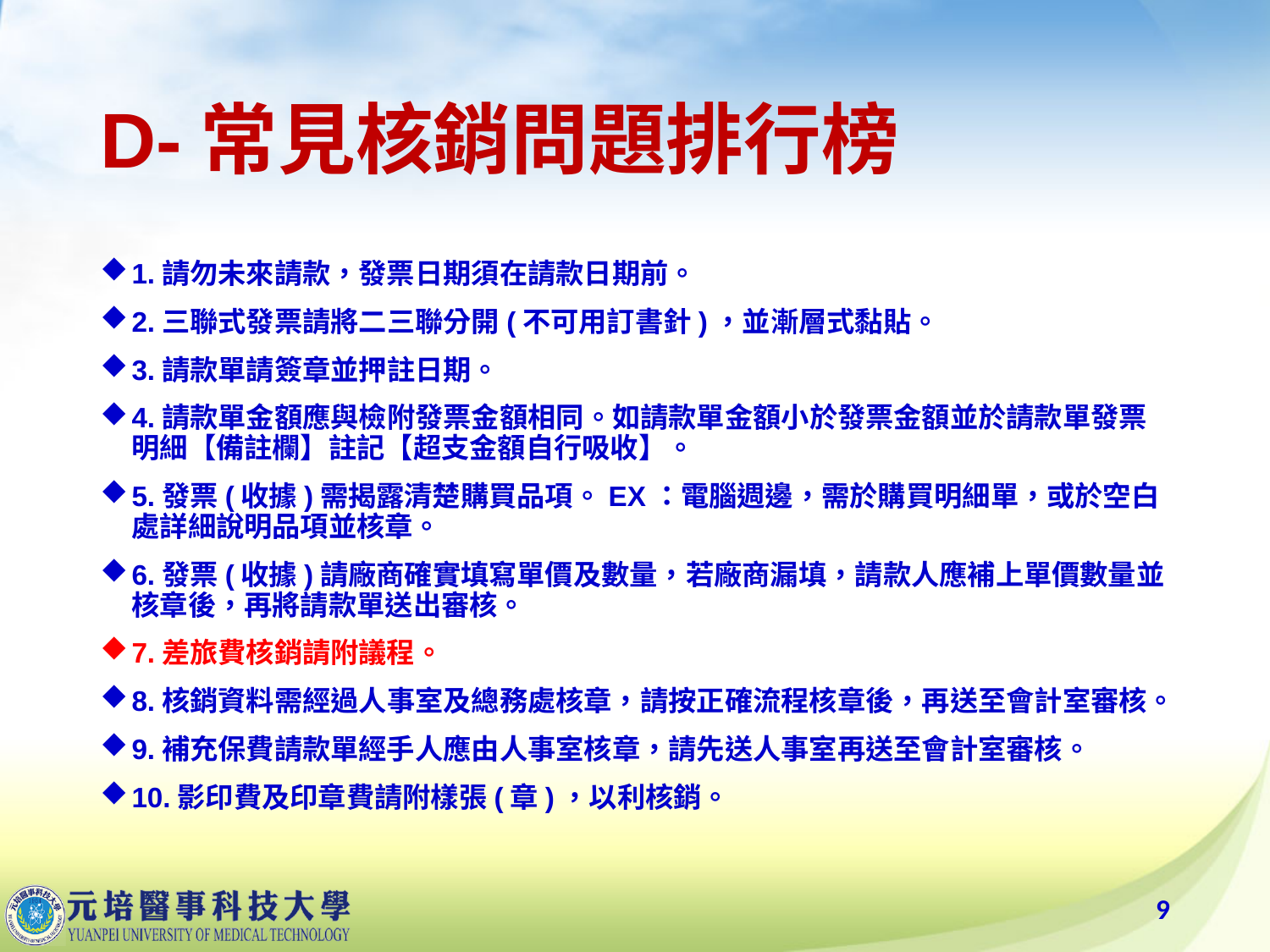

# D-常見核銷問題排行榜
1.請勿未來請款，發票日期須在請款日期前。
2.三聯式發票請將二三聯分開(不可用訂書針)，並漸層式黏貼。
3.請款單請簽章並押註日期。
4.請款單金額應與檢附發票金額相同。如請款單金額小於發票金額並於請款單發票明細【備註欄】註記【超支金額自行吸收】。
5.發票(收據)需揭露清楚購買品項。EX：電腦週邊，需於購買明細單，或於空白處詳細說明品項並核章。
6.發票(收據)請廠商確實填寫單價及數量，若廠商漏填，請款人應補上單價數量並核章後，再將請款單送出審核。
7.差旅費核銷請附議程。
8.核銷資料需經過人事室及總務處核章，請按正確流程核章後，再送至會計室審核。
9.補充保費請款單經手人應由人事室核章，請先送人事室再送至會計室審核。
10.影印費及印章費請附樣張(章)，以利核銷。

9